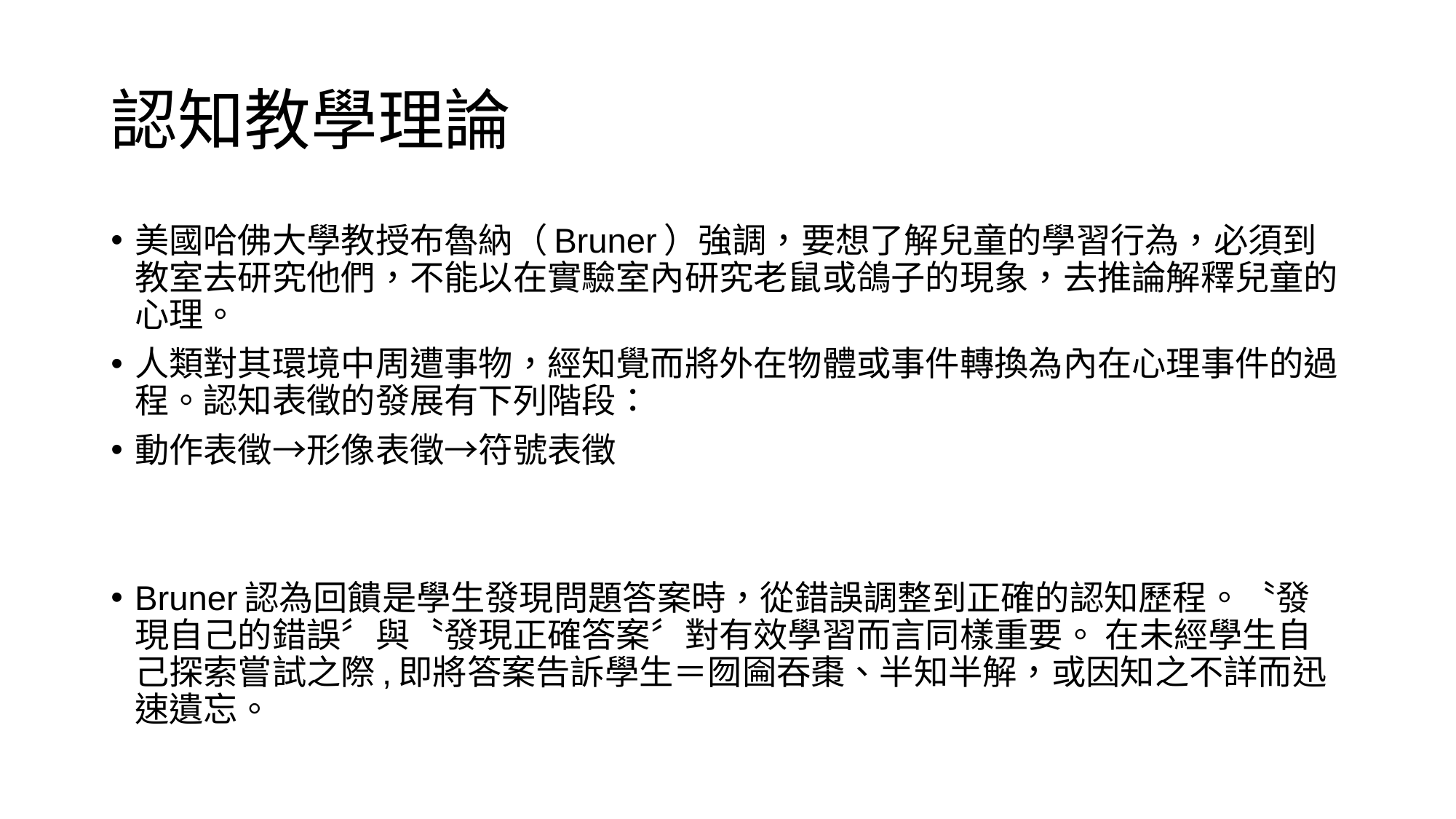

# 認知教學理論
美國哈佛大學教授布魯納（Bruner）強調，要想了解兒童的學習行為，必須到教室去研究他們，不能以在實驗室內研究老鼠或鴿子的現象，去推論解釋兒童的心理。
人類對其環境中周遭事物，經知覺而將外在物體或事件轉換為內在心理事件的過程。認知表徵的發展有下列階段：
動作表徵→形像表徵→符號表徵

Bruner認為回饋是學生發現問題答案時，從錯誤調整到正確的認知歷程。〝發現自己的錯誤〞與〝發現正確答案〞對有效學習而言同樣重要。 在未經學生自己探索嘗試之際,即將答案告訴學生＝囫圇吞棗、半知半解，或因知之不詳而迅速遺忘。